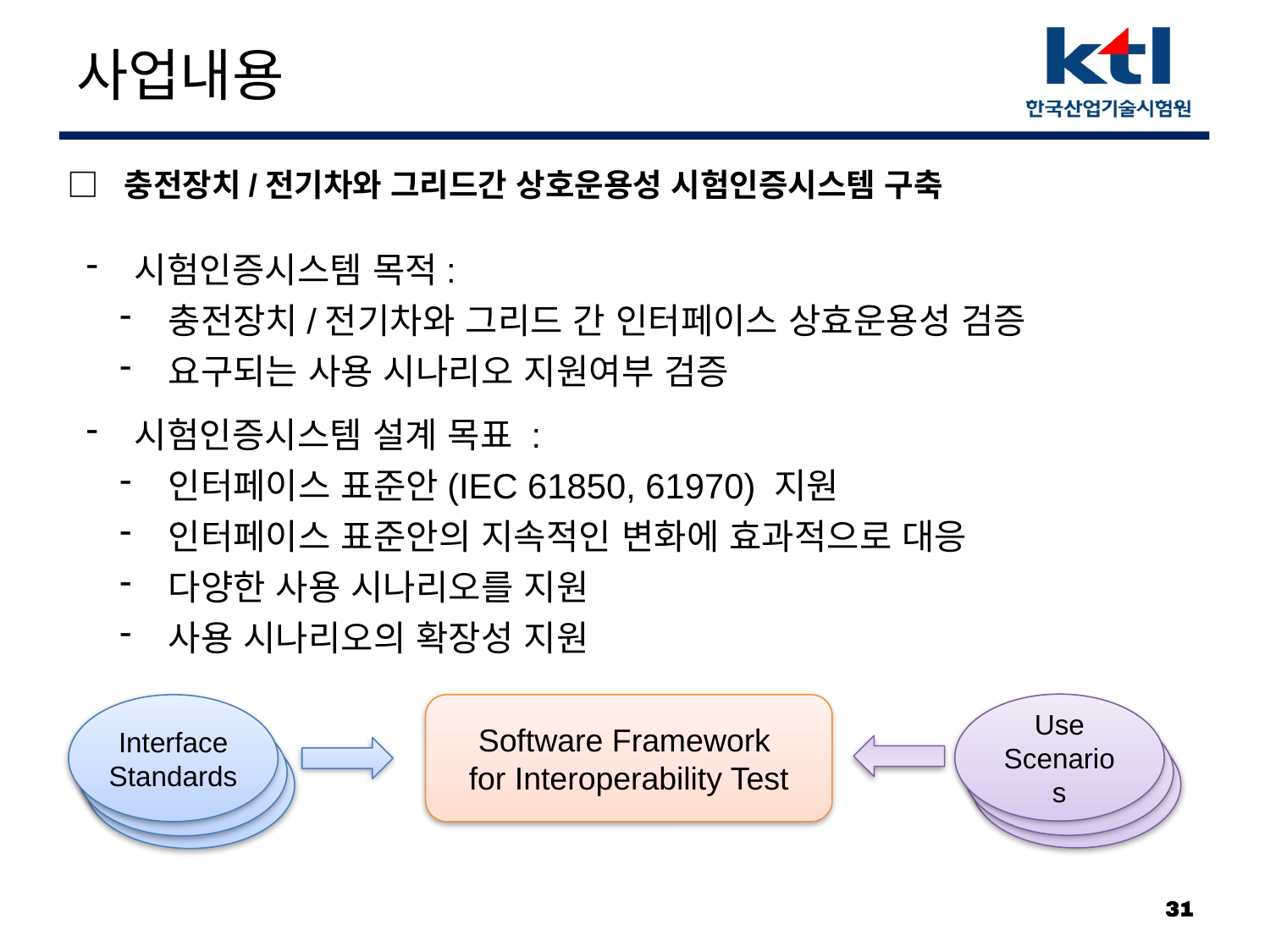

# 사업내용
□  충전장치/전기차와 그리드간 상호운용성 시험인증시스템 구축
 시험인증시스템 목적:
 충전장치/전기차와 그리드 간 인터페이스 상효운용성 검증
 요구되는 사용 시나리오 지원여부 검증
 시험인증시스템 설계 목표 :
 인터페이스 표준안(IEC 61850, 61970) 지원
 인터페이스 표준안의 지속적인 변화에 효과적으로 대응
 다양한 사용 시나리오를 지원
 사용 시나리오의 확장성 지원
Use Scenarios
Interface Standards
Software Framework
for Interoperability Test
Interface Standard
Interface Standard
Interface Standard
Interface Standard

31